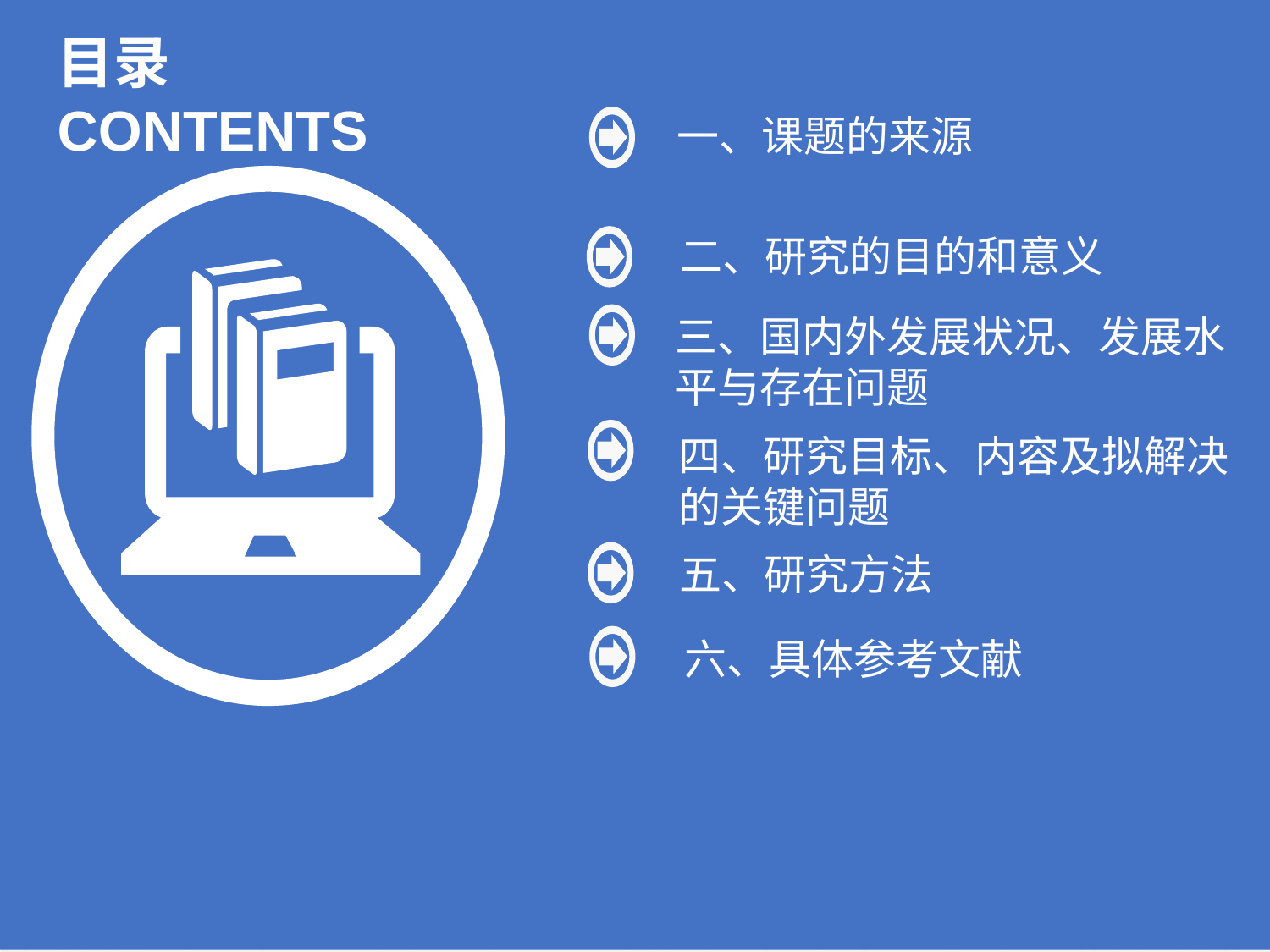

目录
CONTENTS

一、课题的来源

二、研究的目的和意义

三、国内外发展状况、发展水平与存在问题

四、研究目标、内容及拟解决的关键问题

五、研究方法

六、具体参考文献